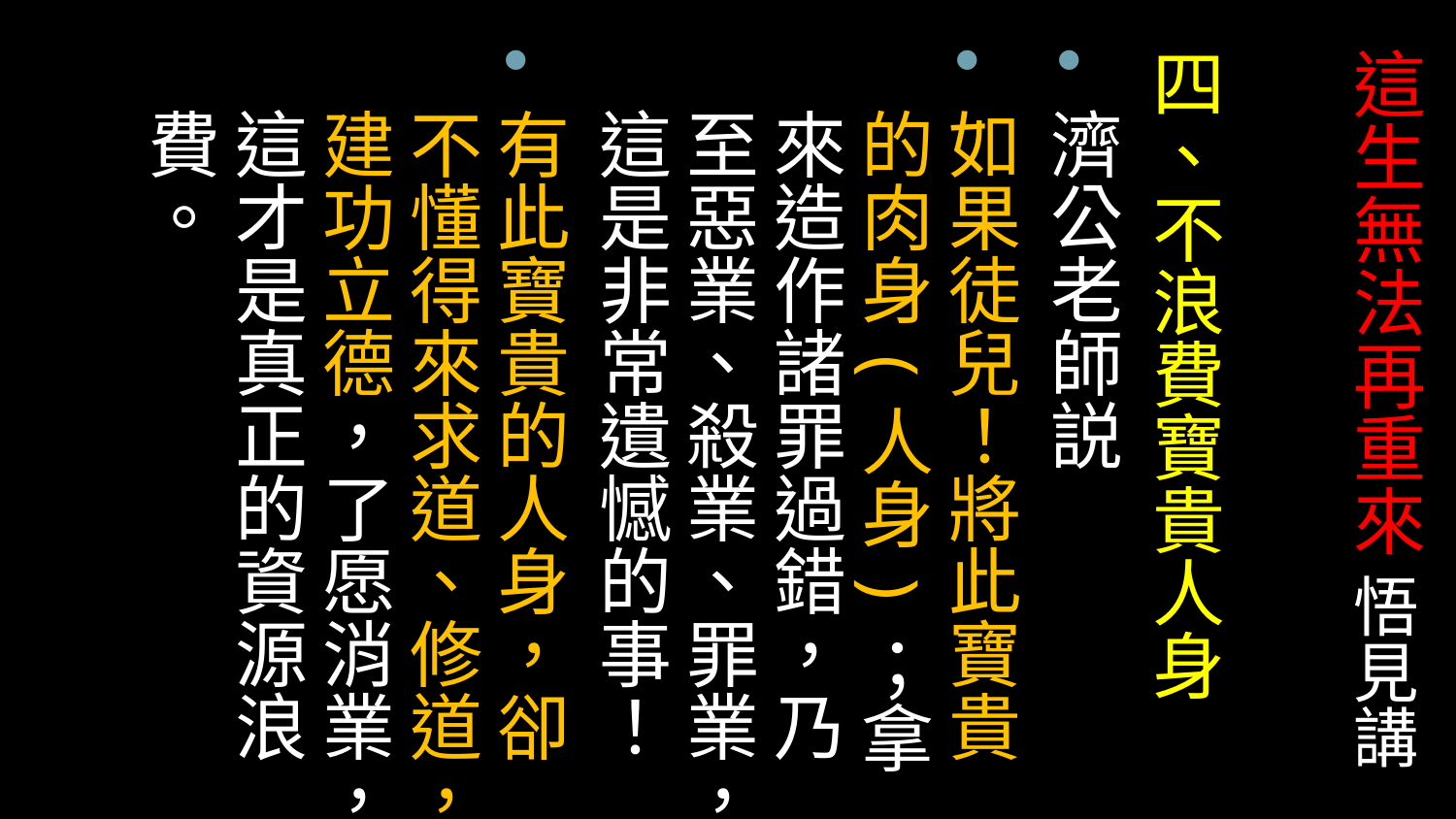

# 這生無法再重來 悟見講
四、不浪費寶貴人身
濟公老師説
如果徒兒！將此寶貴的肉身(人身)；拿來造作諸罪過錯，乃至惡業、殺業、罪業，這是非常遺憾的事！
有此寶貴的人身，卻不懂得來求道、修道，建功立德，了愿消業，這才是真正的資源浪費。